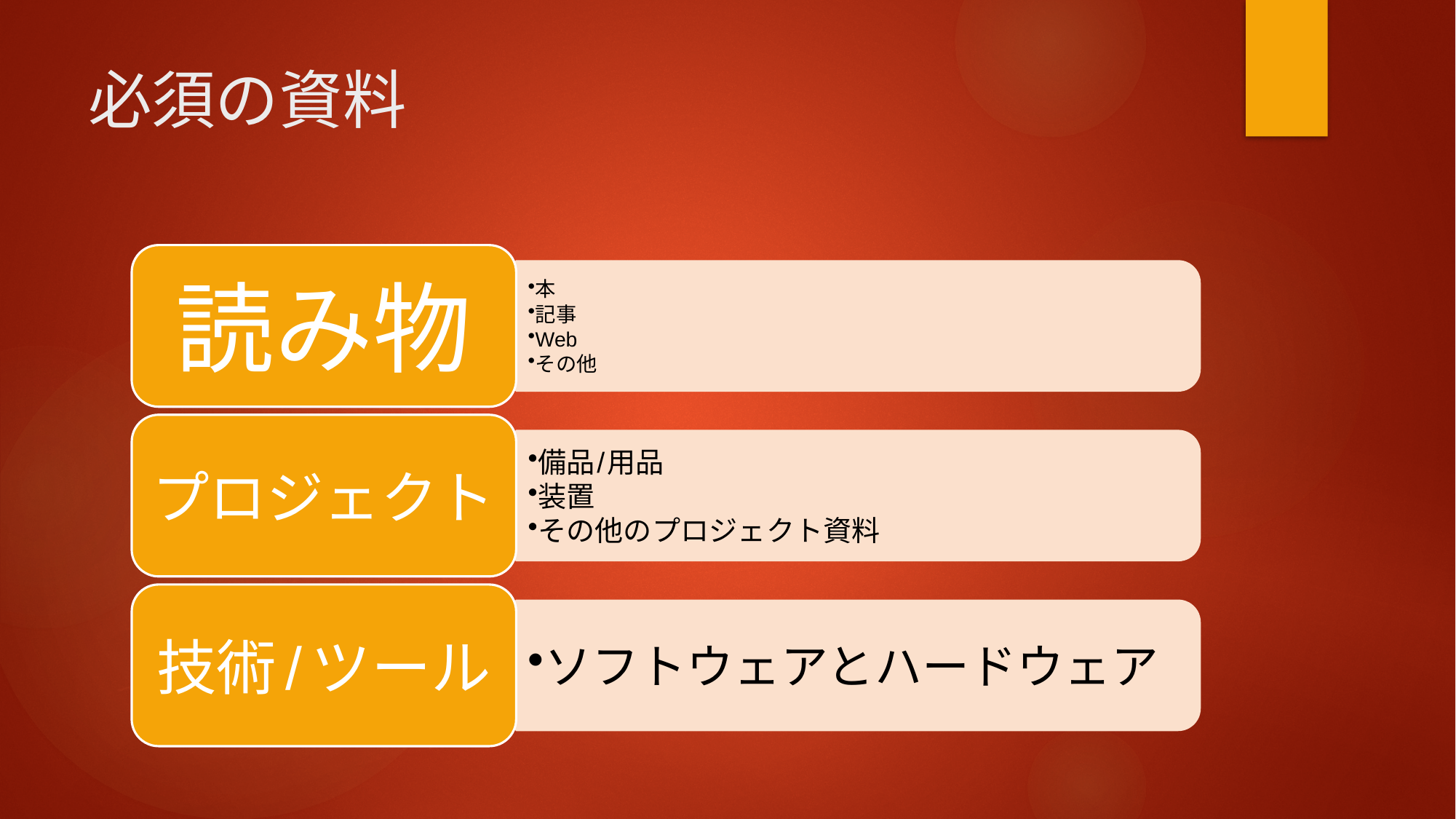

# 必須の資料
読み物
本
記事
プロジェクト
備品/用品
その他のプロジェクト資料
技術/ツール
ソフトウェアとハードウェア
Web
その他
装置